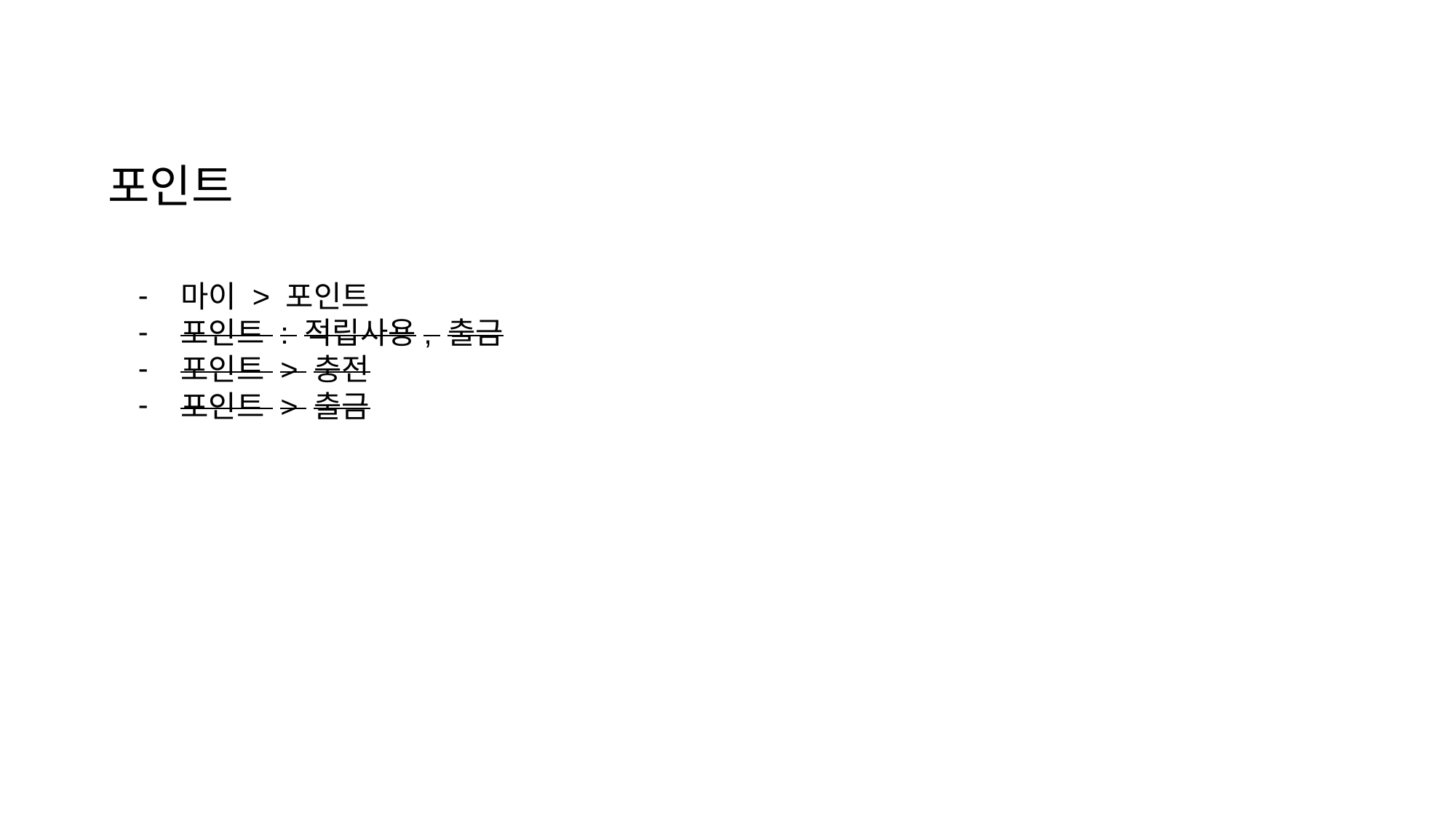

# 포인트
마이 > 포인트
포인트 : 적립사용, 출금
포인트 > 충전
포인트 > 출금